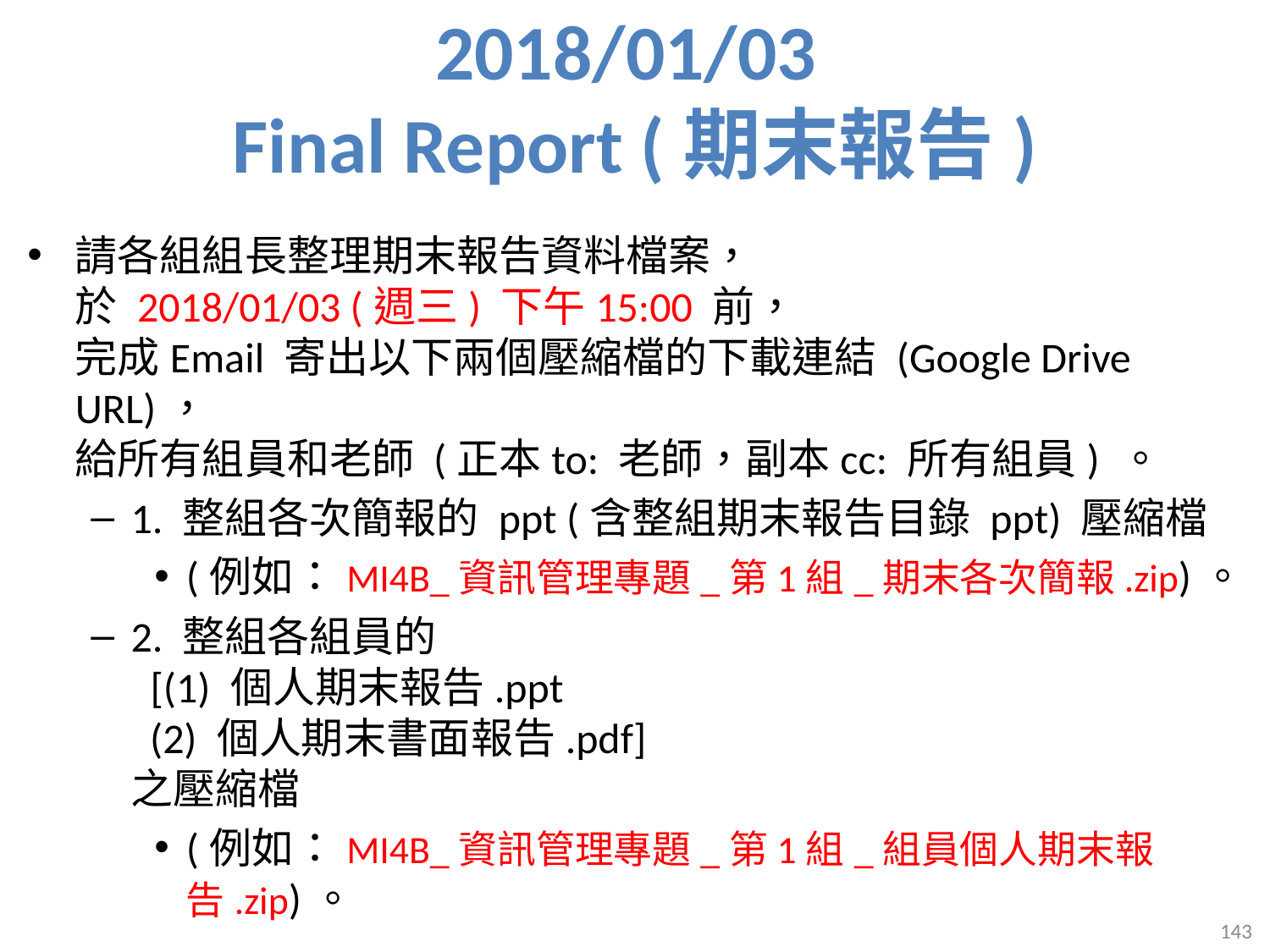

# 2018/01/03 Final Report (期末報告)
請各組組長整理期末報告資料檔案，
於 2018/01/03 (週三) 下午15:00 前，
完成Email 寄出以下兩個壓縮檔的下載連結 (Google Drive URL)，
給所有組員和老師 (正本to: 老師，副本cc: 所有組員) 。
1. 整組各次簡報的 ppt (含整組期末報告目錄 ppt) 壓縮檔
(例如：MI4B_資訊管理專題_第1組_期末各次簡報.zip)。
2. 整組各組員的
 [(1) 個人期末報告.ppt
  (2) 個人期末書面報告.pdf]
之壓縮檔
(例如：MI4B_資訊管理專題_第1組_組員個人期末報告.zip)。
143